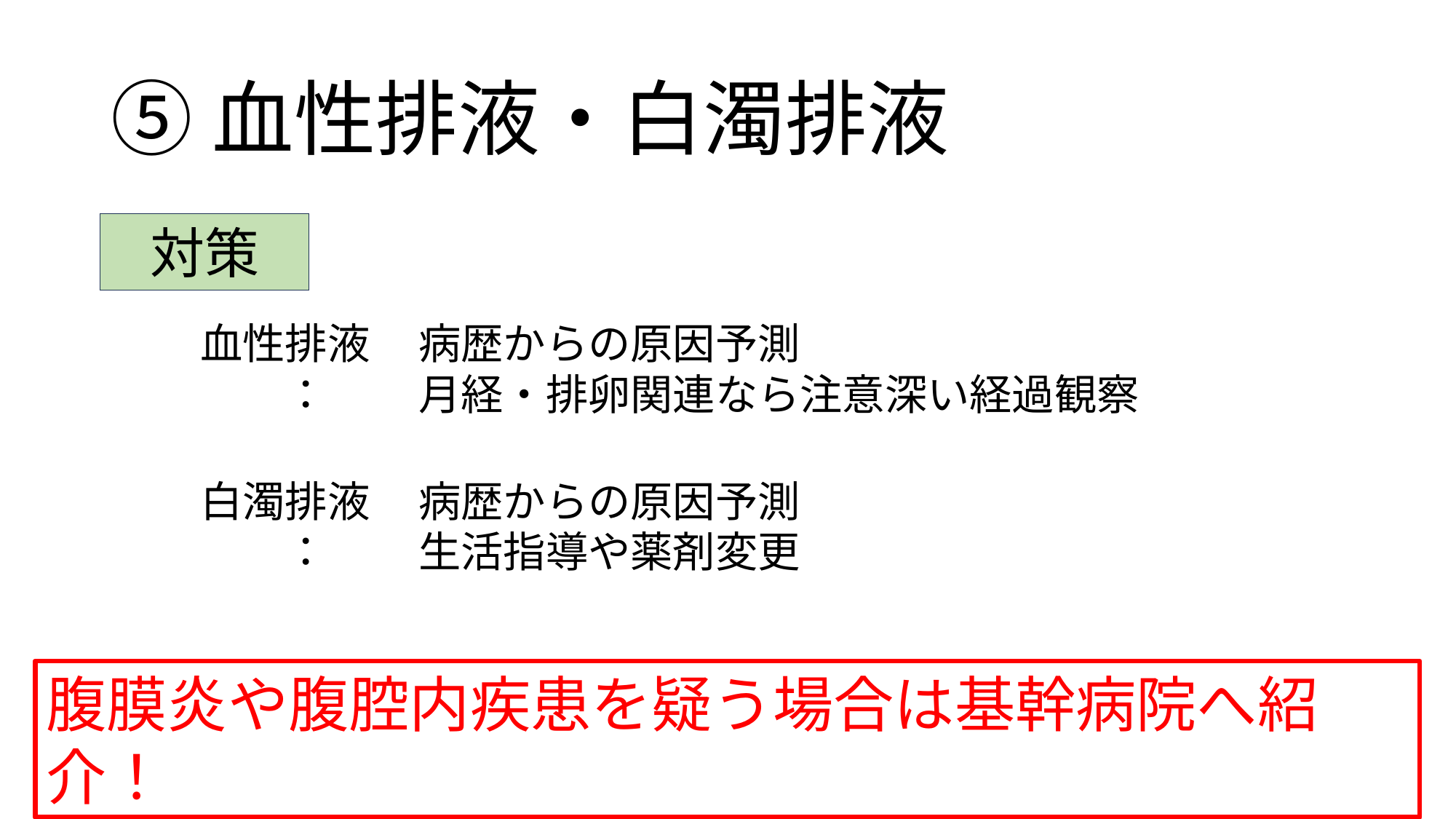

# ⑤血性排液・白濁排液
対策
血性排液　：
病歴からの原因予測
月経・排卵関連なら注意深い経過観察
白濁排液　：
病歴からの原因予測
生活指導や薬剤変更
腹膜炎や腹腔内疾患を疑う場合は基幹病院へ紹介！